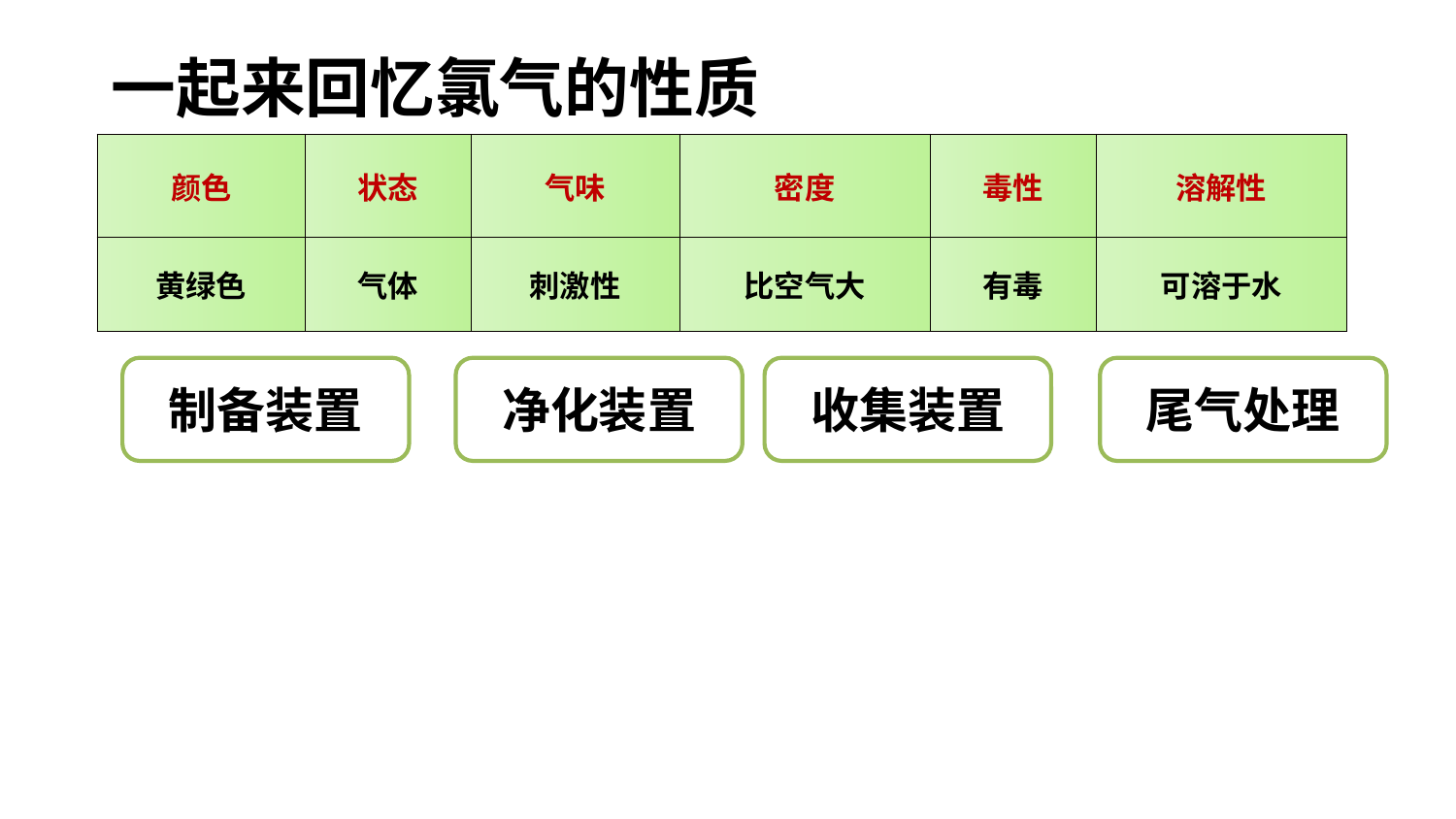

一起来回忆氯气的性质
| 颜色 | 状态 | 气味 | 密度 | 毒性 | 溶解性 |
| --- | --- | --- | --- | --- | --- |
| 黄绿色 | 气体 | 刺激性 | 比空气大 | 有毒 | 可溶于水 |
制备装置
净化装置
收集装置
尾气处理